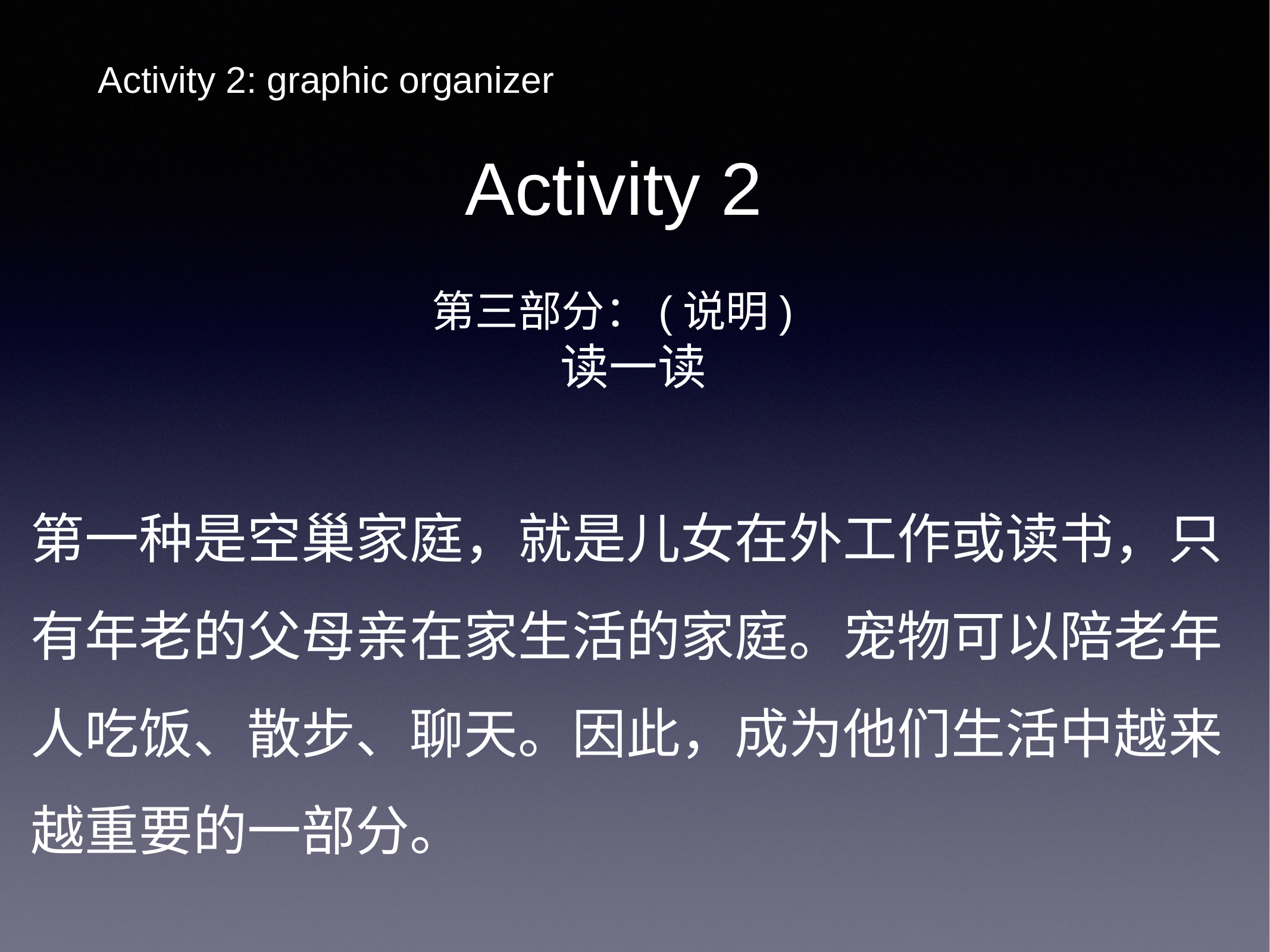

# Activity 2: graphic organizer

Activity 2
第三部分：(说明)
读一读

第一种是空巢家庭，就是儿女在外工作或读书，只有年老的父母亲在家生活的家庭。宠物可以陪老年人吃饭、散步、聊天。因此，成为他们生活中越来越重要的一部分。